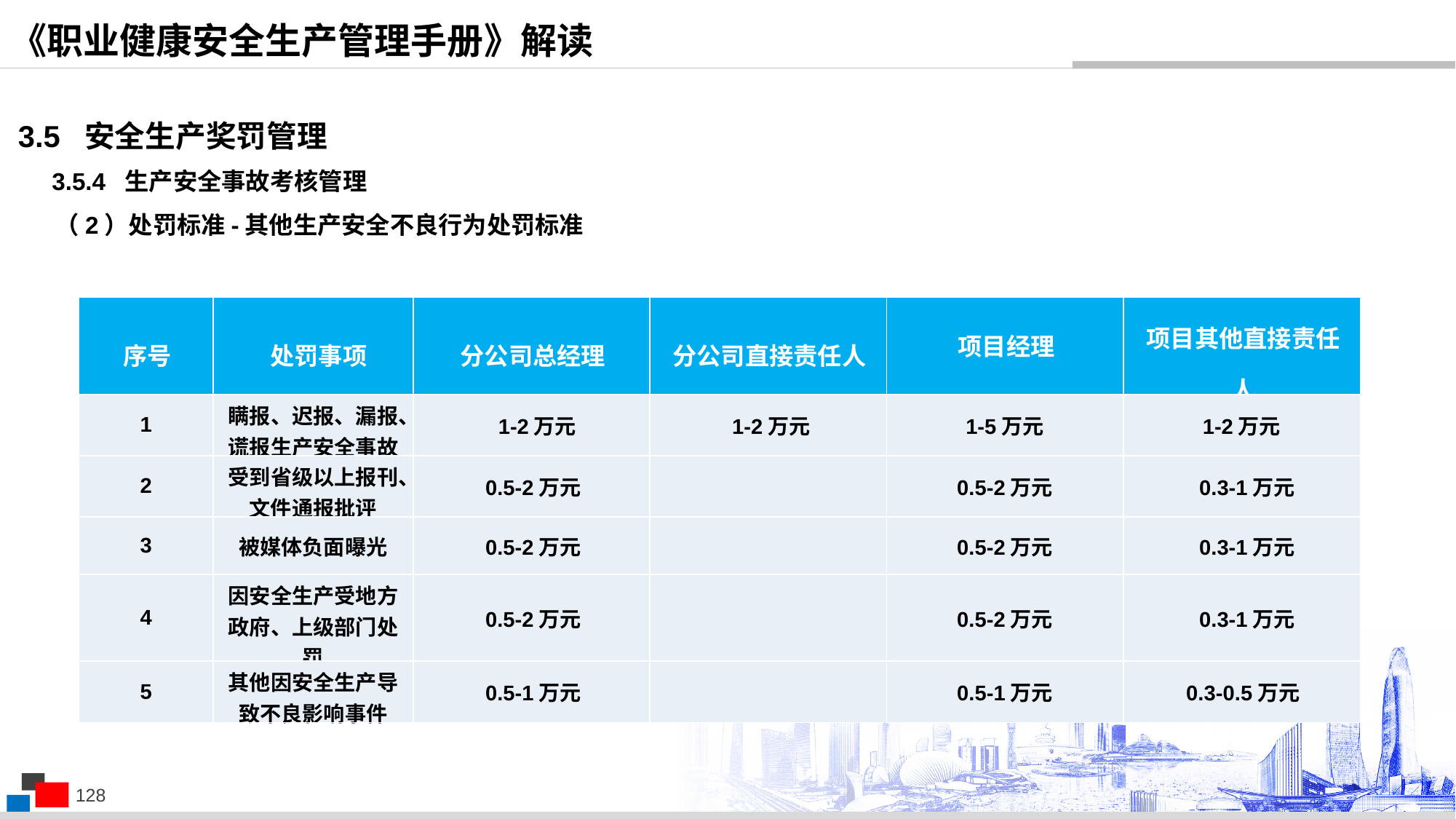

《职业健康安全生产管理手册》解读
3.5  安全生产奖罚管理
3.5.4  生产安全事故考核管理
（2）处罚标准-其他生产安全不良行为处罚标准
| 序号 | 处罚事项 | 分公司总经理 | 分公司直接责任人 | 项目经理 | 项目其他直接责任人 |
| --- | --- | --- | --- | --- | --- |
| 1 | 瞒报、迟报、漏报、谎报生产安全事故 | 1-2万元 | 1-2万元 | 1-5万元 | 1-2万元 |
| 2 | 受到省级以上报刊、文件通报批评 | 0.5-2万元 |  | 0.5-2万元 | 0.3-1万元 |
| 3 | 被媒体负面曝光 | 0.5-2万元 |  | 0.5-2万元 | 0.3-1万元 |
| 4 | 因安全生产受地方政府、上级部门处罚 | 0.5-2万元 |  | 0.5-2万元 | 0.3-1万元 |
| 5 | 其他因安全生产导致不良影响事件 | 0.5-1万元 |  | 0.5-1万元 | 0.3-0.5万元 |